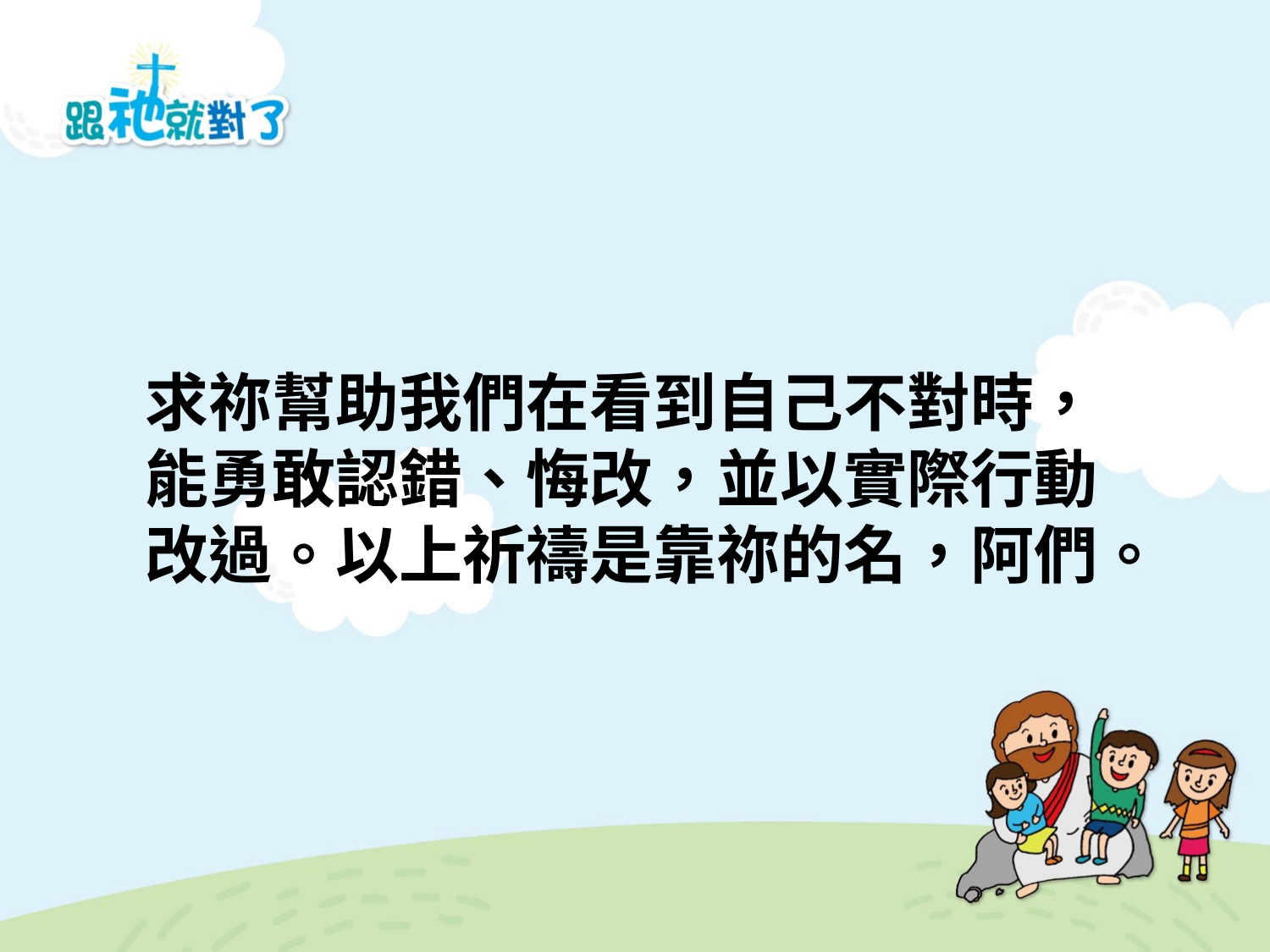

求祢幫助我們在看到自己不對時，能勇敢認錯、悔改，並以實際行動改過。以上祈禱是靠祢的名，阿們。